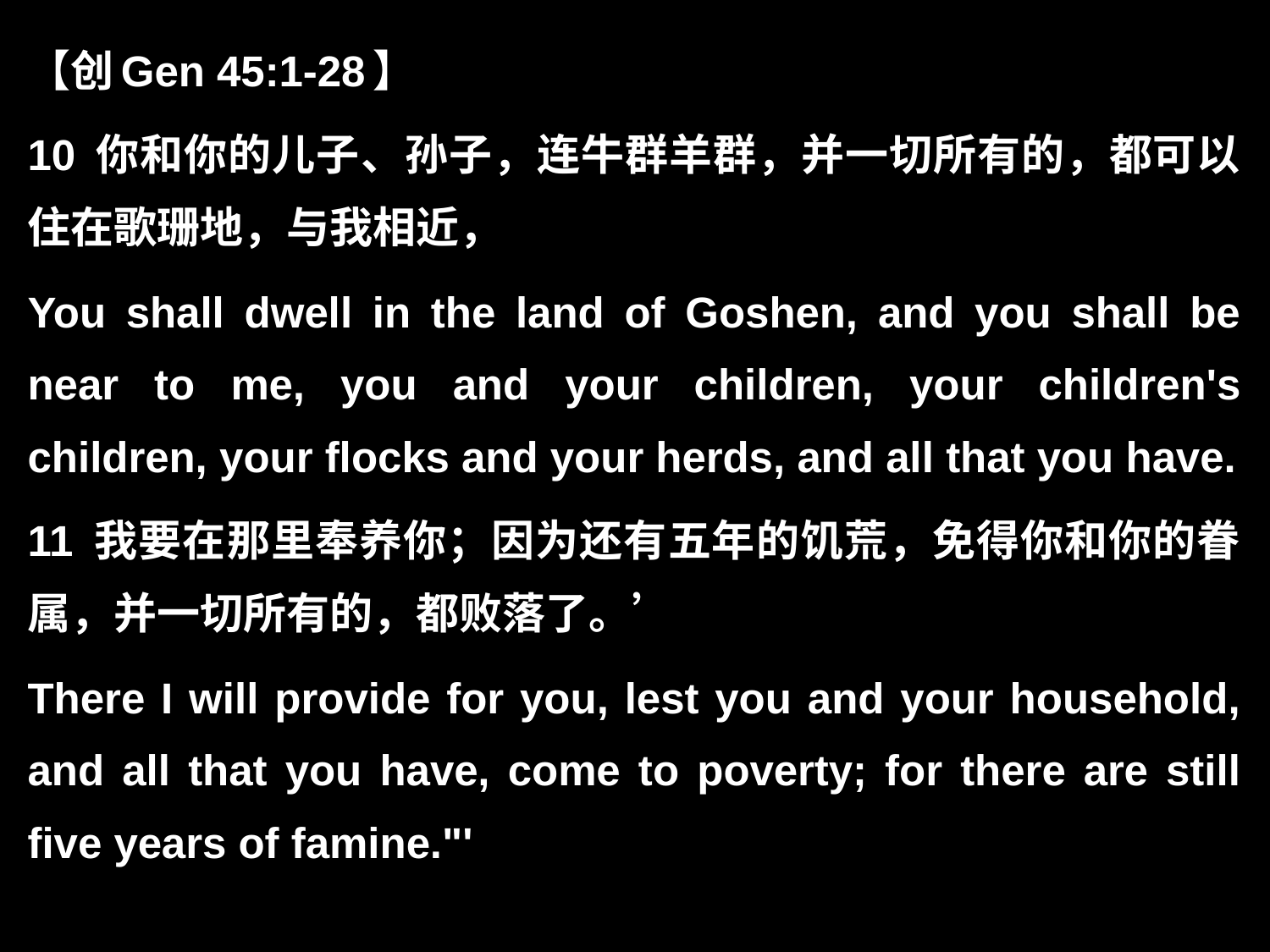

【创Gen 45:1-28】
10 你和你的儿子、孙子，连牛群羊群，并一切所有的，都可以住在歌珊地，与我相近，
You shall dwell in the land of Goshen, and you shall be near to me, you and your children, your children's children, your flocks and your herds, and all that you have.
11 我要在那里奉养你；因为还有五年的饥荒，免得你和你的眷属，并一切所有的，都败落了。’
There I will provide for you, lest you and your household, and all that you have, come to poverty; for there are still five years of famine."'